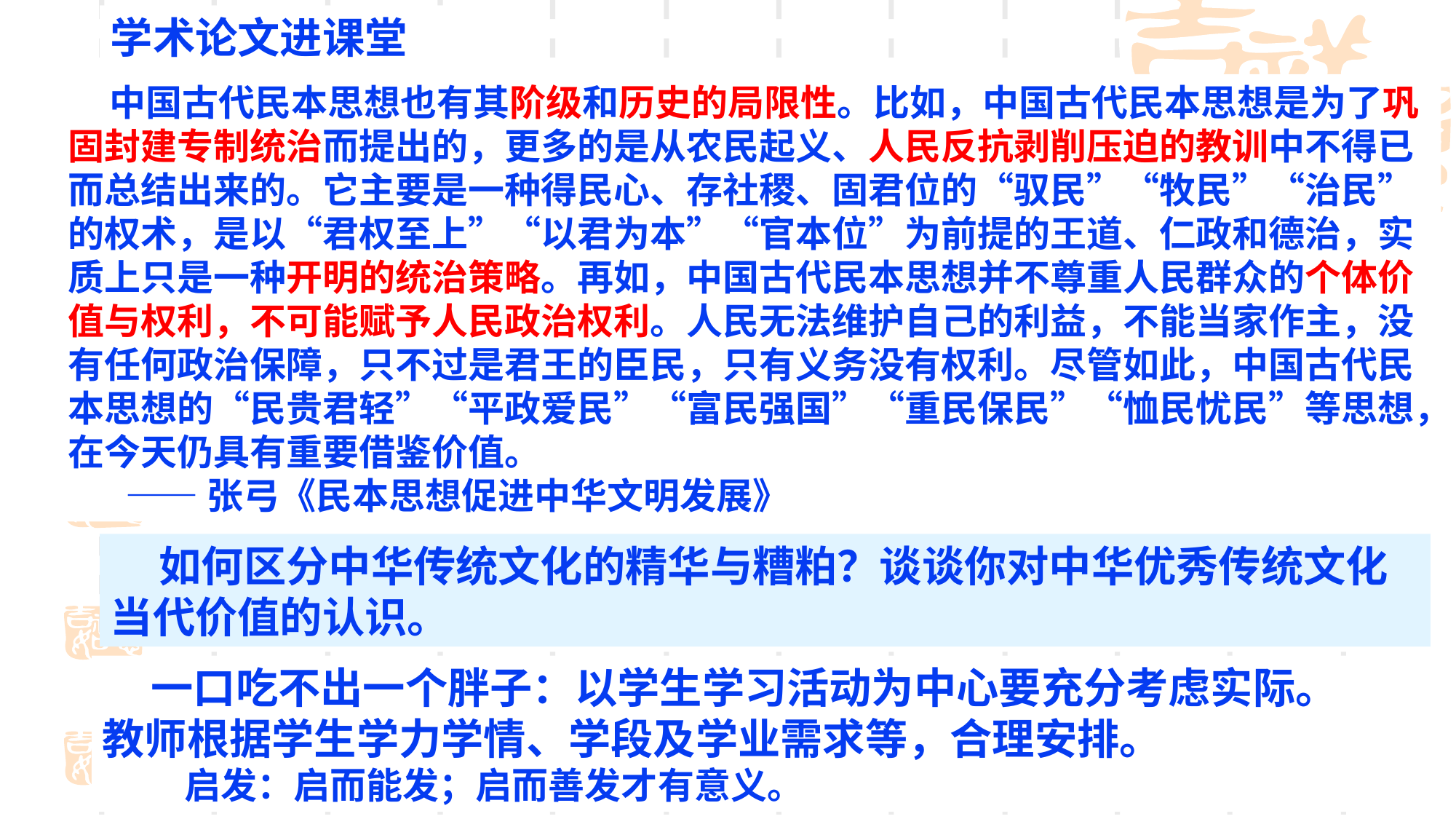

学术论文进课堂
    中国古代民本思想也有其阶级和历史的局限性。比如，中国古代民本思想是为了巩固封建专制统治而提出的，更多的是从农民起义、人民反抗剥削压迫的教训中不得已而总结出来的。它主要是一种得民心、存社稷、固君位的“驭民”“牧民”“治民”的权术，是以“君权至上”“以君为本”“官本位”为前提的王道、仁政和德治，实质上只是一种开明的统治策略。再如，中国古代民本思想并不尊重人民群众的个体价值与权利，不可能赋予人民政治权利。人民无法维护自己的利益，不能当家作主，没有任何政治保障，只不过是君王的臣民，只有义务没有权利。尽管如此，中国古代民本思想的“民贵君轻”“平政爱民”“富民强国”“重民保民”“恤民忧民”等思想，在今天仍具有重要借鉴价值。
       ——张弓《民本思想促进中华文明发展》
    如何区分中华传统文化的精华与糟粕？谈谈你对中华优秀传统文化当代价值的认识。
    一口吃不出一个胖子：以学生学习活动为中心要充分考虑实际。教师根据学生学力学情、学段及学业需求等，合理安排。
         启发：启而能发；启而善发才有意义。